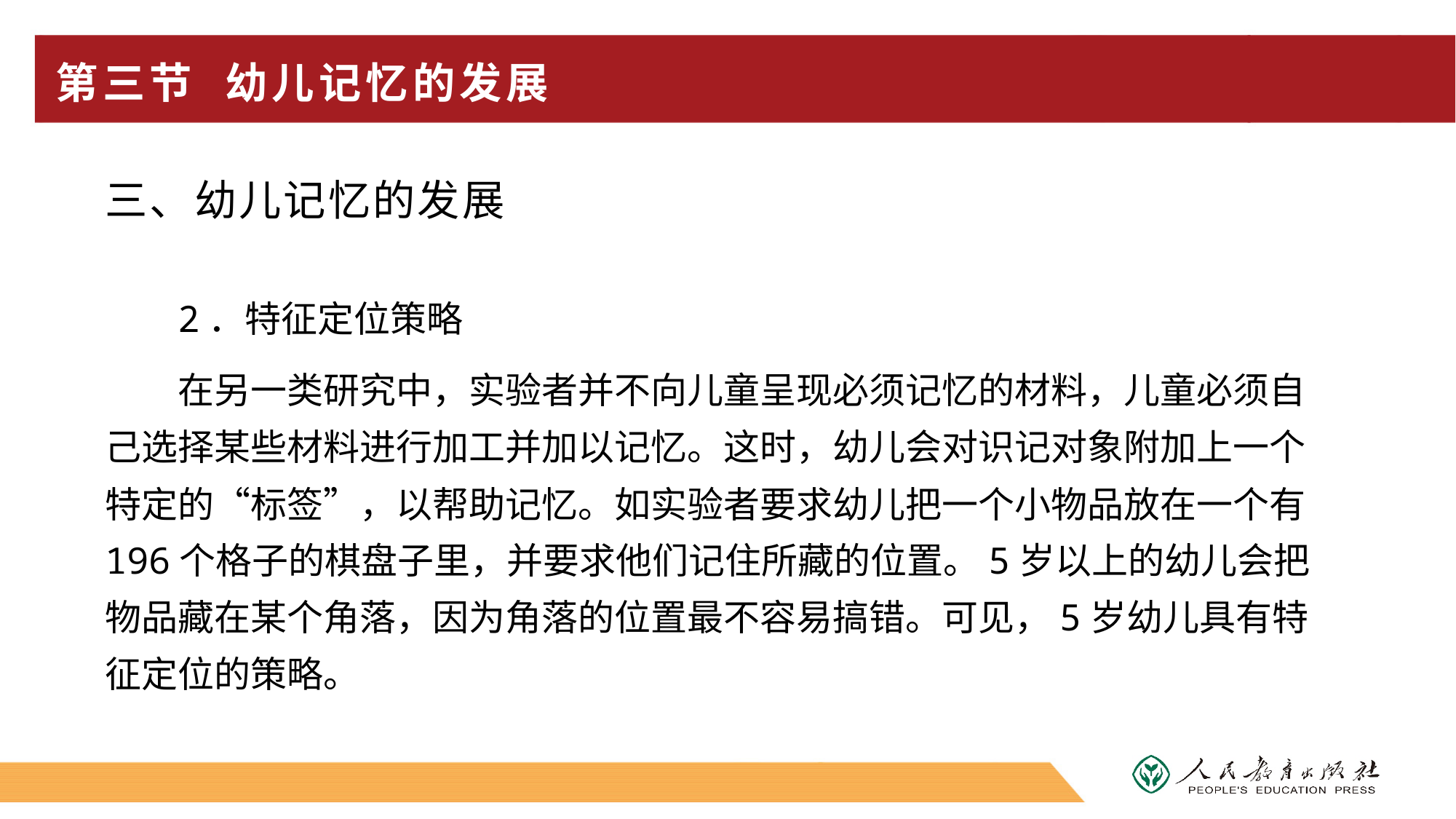

# 第三节  幼儿记忆的发展
三、幼儿记忆的发展
2．特征定位策略
在另一类研究中，实验者并不向儿童呈现必须记忆的材料，儿童必须自己选择某些材料进行加工并加以记忆。这时，幼儿会对识记对象附加上一个特定的“标签”，以帮助记忆。如实验者要求幼儿把一个小物品放在一个有196个格子的棋盘子里，并要求他们记住所藏的位置。5岁以上的幼儿会把物品藏在某个角落，因为角落的位置最不容易搞错。可见，5岁幼儿具有特征定位的策略。